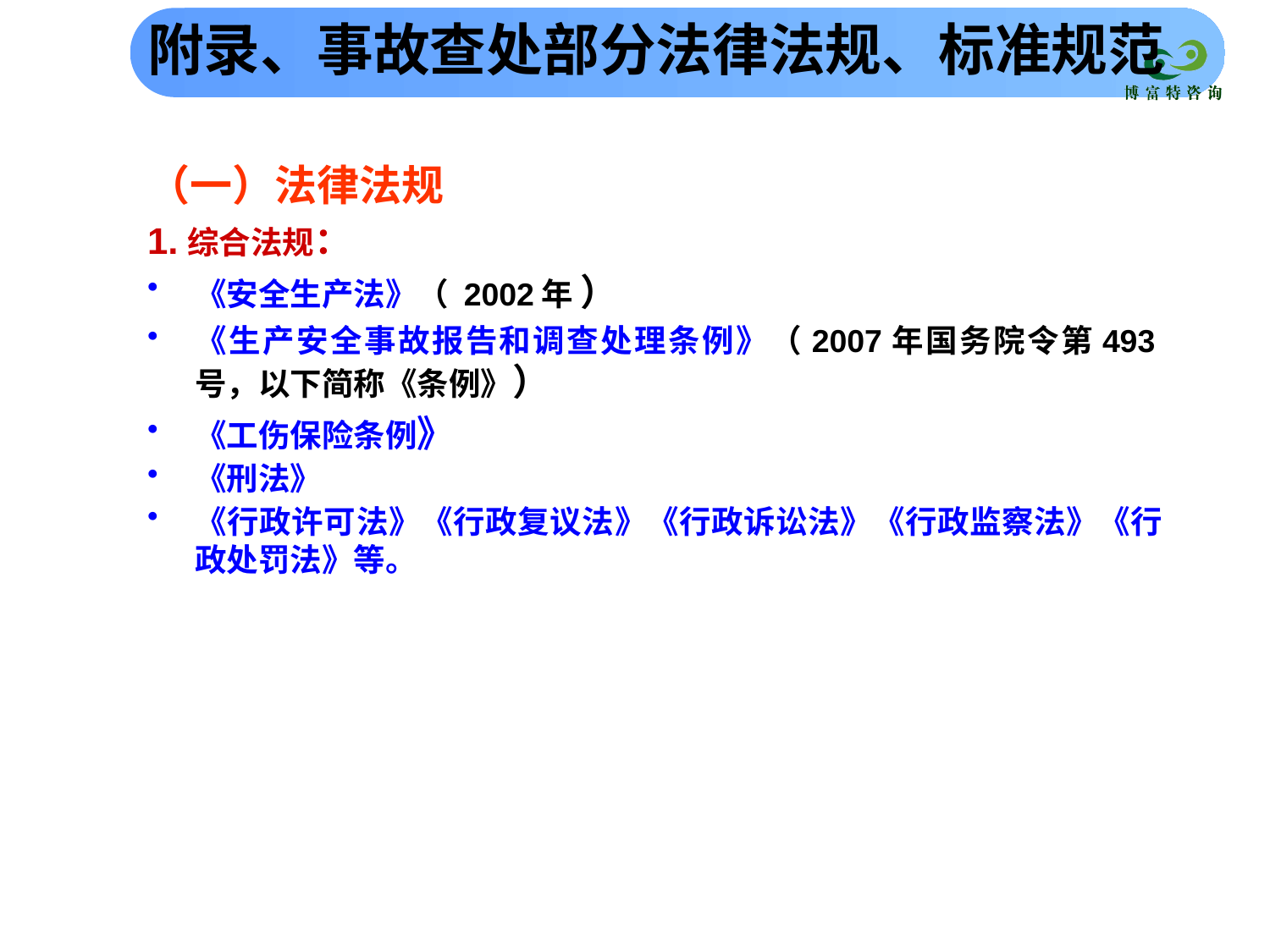

附录、事故查处部分法律法规、标准规范
（一）法律法规
1.综合法规：
《安全生产法》（ 2002年 ）
《生产安全事故报告和调查处理条例》（2007年国务院令第493号，以下简称《条例》）
《工伤保险条例》
《刑法》
《行政许可法》《行政复议法》《行政诉讼法》《行政监察法》《行政处罚法》等。